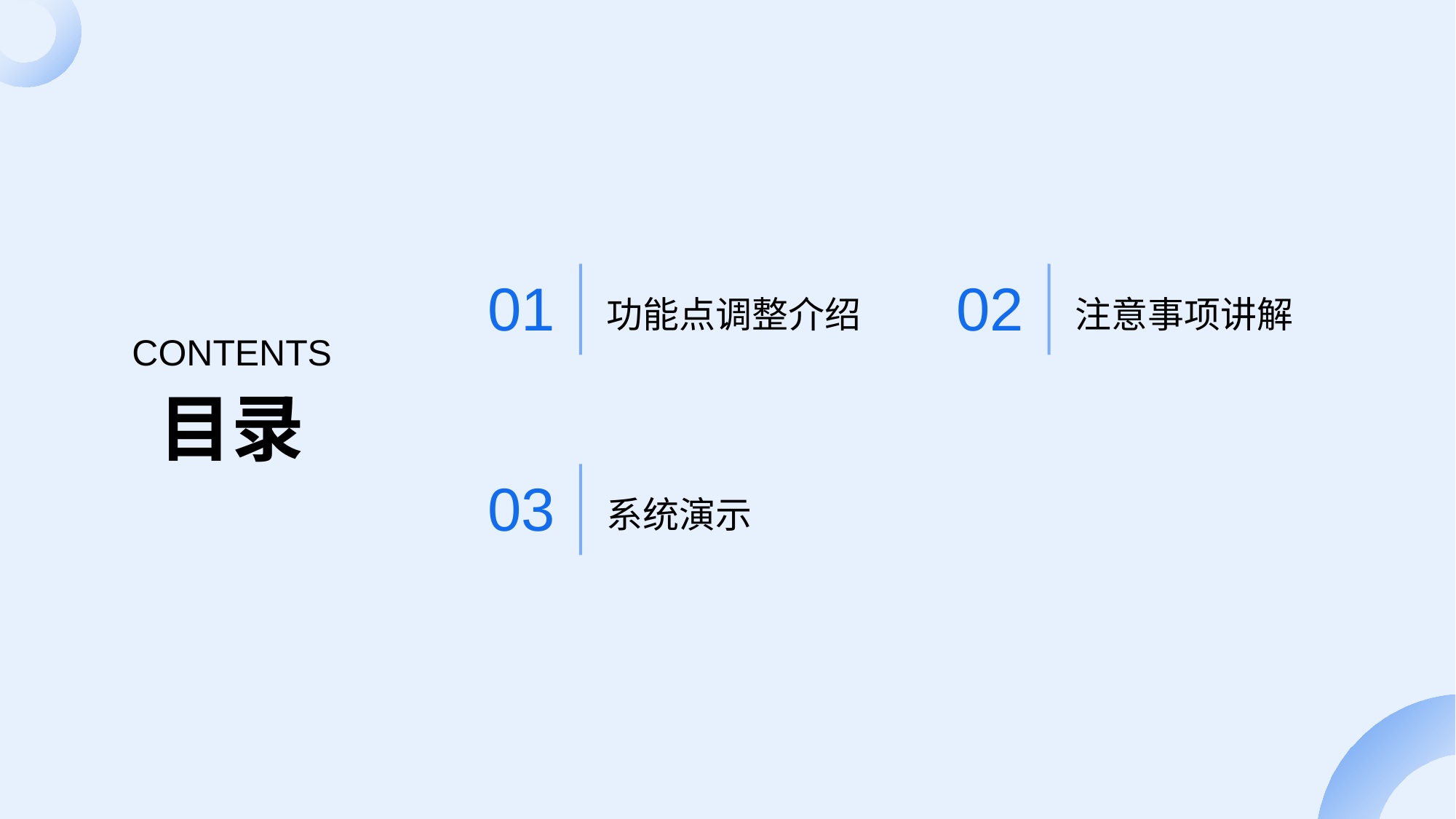

功能点调整介绍
注意事项讲解

01
02
CONTENTS
目录
系统演示

03